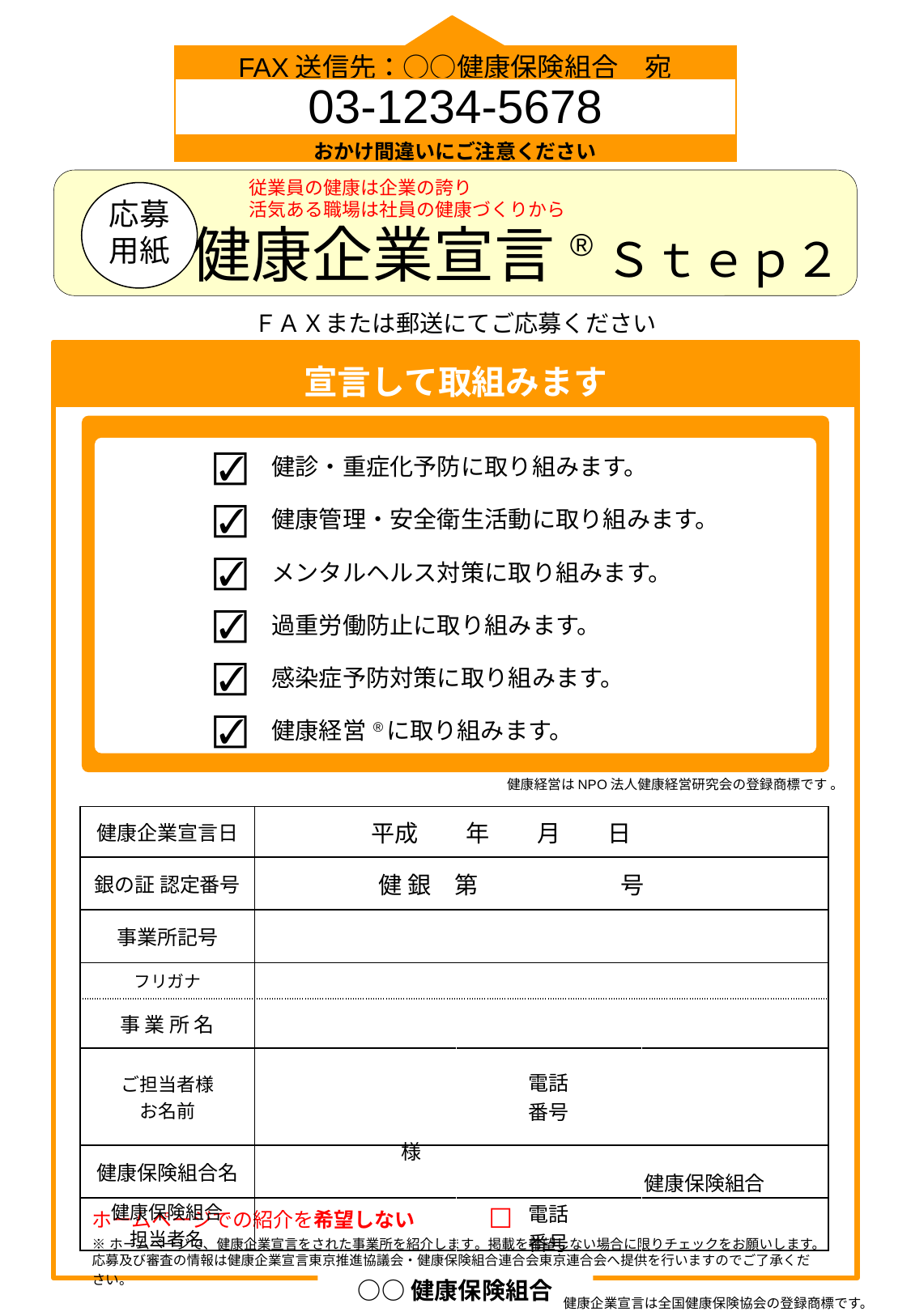

| FAX送信先：○○健康保険組合　宛 |
| --- |
| 03-1234-5678 |
| おかけ間違いにご注意ください |
　　健康企業宣言®Ｓｔｅｐ２
従業員の健康は企業の誇り
活気ある職場は社員の健康づくりから

応募
用紙
ＦＡＸまたは郵送にてご応募ください

宣言して取組みます

| ☑ | 健診・重症化予防に取り組みます。 |
| --- | --- |
| ☑ | 健康管理・安全衛生活動に取り組みます。 |
| ☑ | メンタルヘルス対策に取り組みます。 |
| ☑ | 過重労働防止に取り組みます。 |
| ☑ | 感染症予防対策に取り組みます。 |
| ☑ | 健康経営®に取り組みます。 |

健康経営はNPO法人健康経営研究会の登録商標です 。
| 健康企業宣言日 | 平成　　年　　月　　日 |  |  |
| --- | --- | --- | --- |
| 銀の証 認定番号 | 健 銀　第　　　　　　号 |  |  |
| 事業所記号 |  |  |  |
| フリガナ |  |  |  |
| 事 業 所 名 |  |  |  |
| ご担当者様 お名前 | 様 | 電話 番号 |  |
| 健康保険組合名 | 健康保険組合 |  |  |
| 健康保険組合 担当者名 |  | 電話 番号 |  |
| ホームページでの紹介を希望しない | ☐ |
| --- | --- |
| ※ホームページで、健康企業宣言をされた事業所を紹介します。掲載を希望しない場合に限りチェックをお願いします。 |  |
| 応募及び審査の情報は健康企業宣言東京推進協議会・健康保険組合連合会東京連合会へ提供を行いますのでご了承ください。 |  |
○○健康保険組合
健康企業宣言は全国健康保険協会の登録商標です。